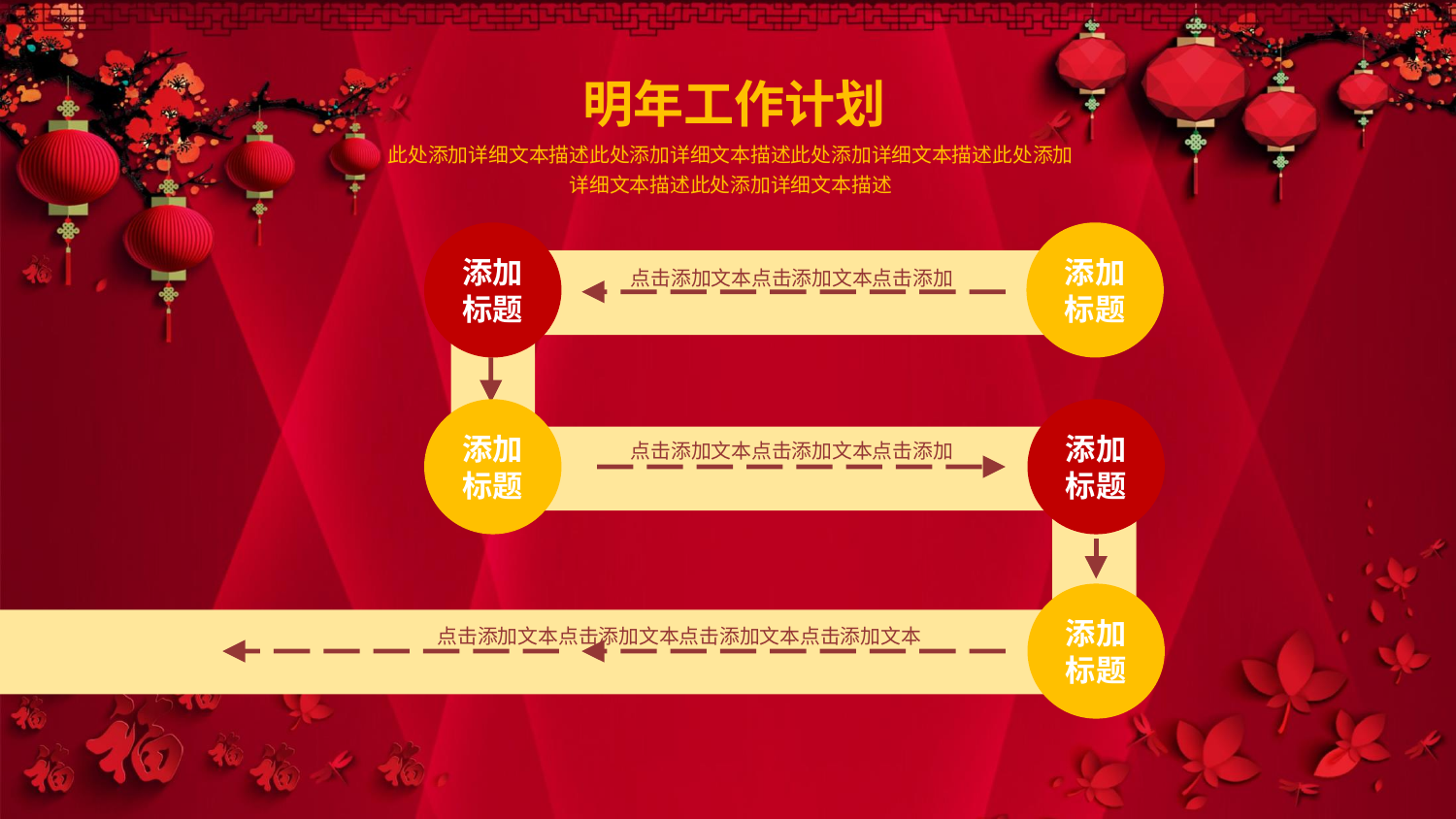

明年工作计划

此处添加详细文本描述此处添加详细文本描述此处添加详细文本描述此处添加详细文本描述此处添加详细文本描述
添加
标题
添加
标题

点击添加文本点击添加文本点击添加

添加
标题
添加
标题
点击添加文本点击添加文本点击添加

添加
标题
点击添加文本点击添加文本点击添加文本点击添加文本